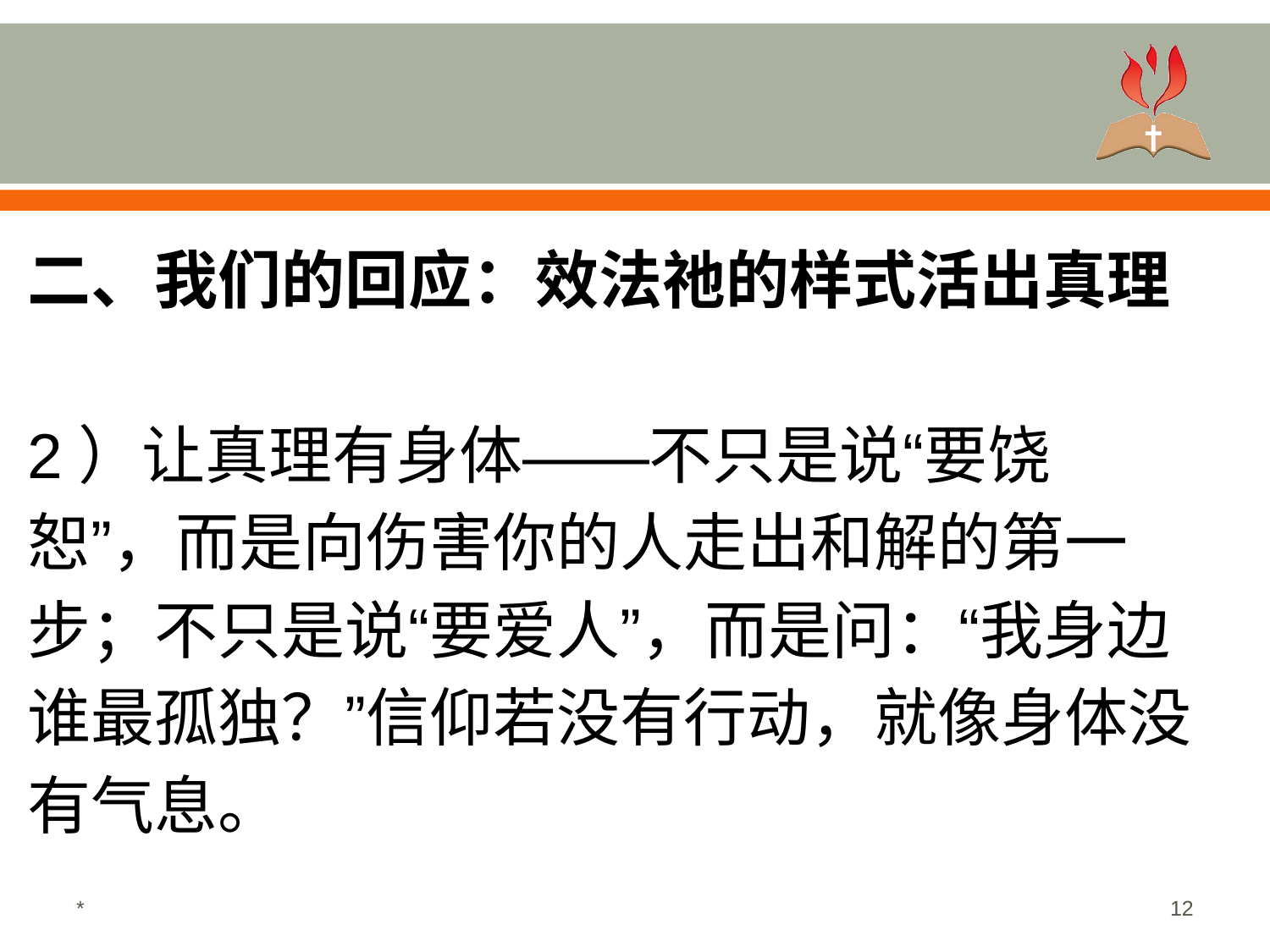

#
二、我们的回应：效法祂的样式活出真理

2）让真理有身体——不只是说“要饶恕”，而是向伤害你的人走出和解的第一步；不只是说“要爱人”，而是问：“我身边谁最孤独？”信仰若没有行动，就像身体没有气息。

*
12